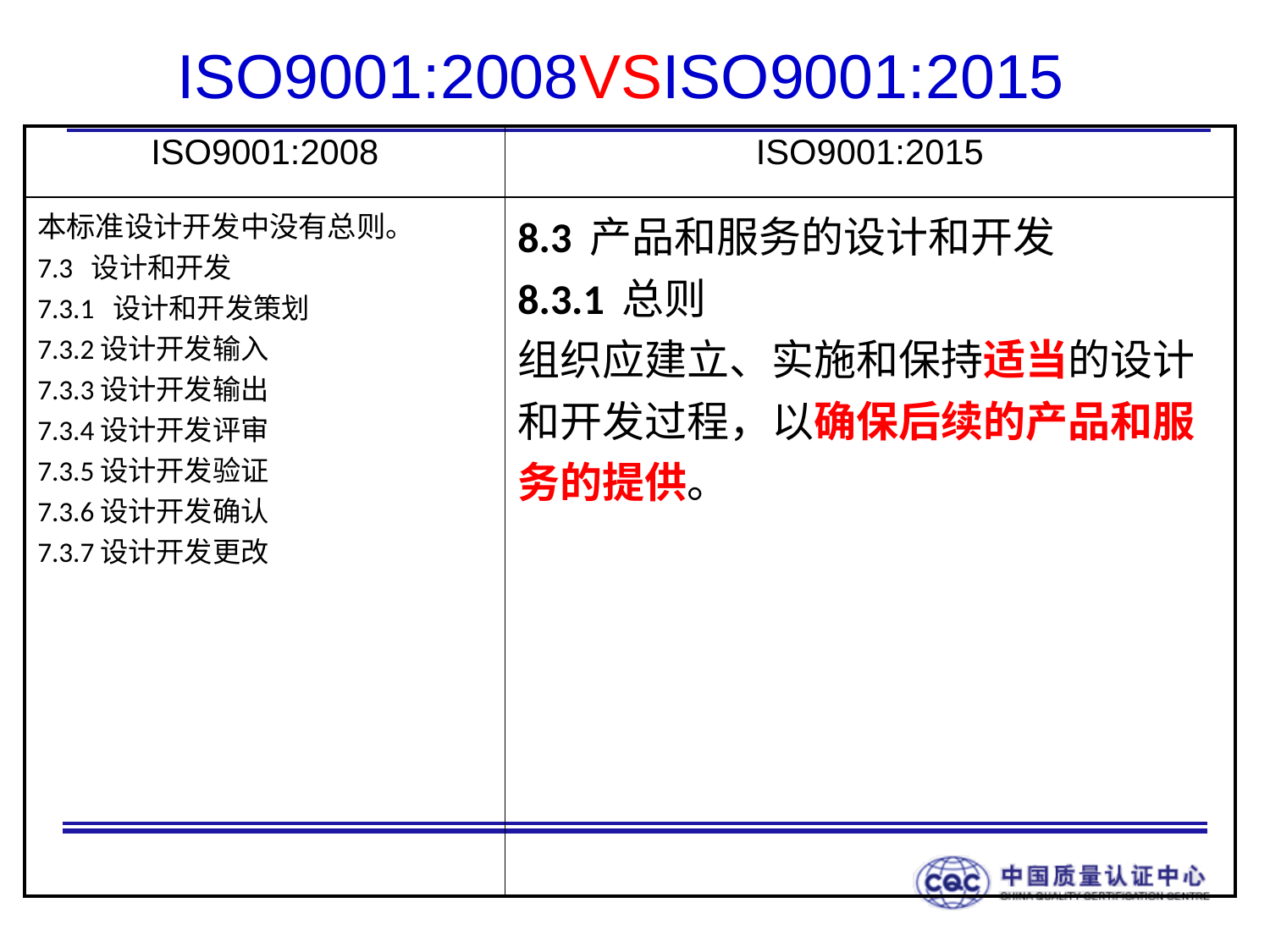

# ISO9001:2008VSISO9001:2015
| ISO9001:2008 | ISO9001:2015 |
| --- | --- |
| 本标准设计开发中没有总则。 7.3 设计和开发 7.3.1 设计和开发策划 7.3.2设计开发输入 7.3.3设计开发输出 7.3.4设计开发评审 7.3.5设计开发验证 7.3.6设计开发确认 7.3.7设计开发更改 | 8.3 产品和服务的设计和开发 8.3.1 总则 组织应建立、实施和保持适当的设计和开发过程，以确保后续的产品和服务的提供。 |
174